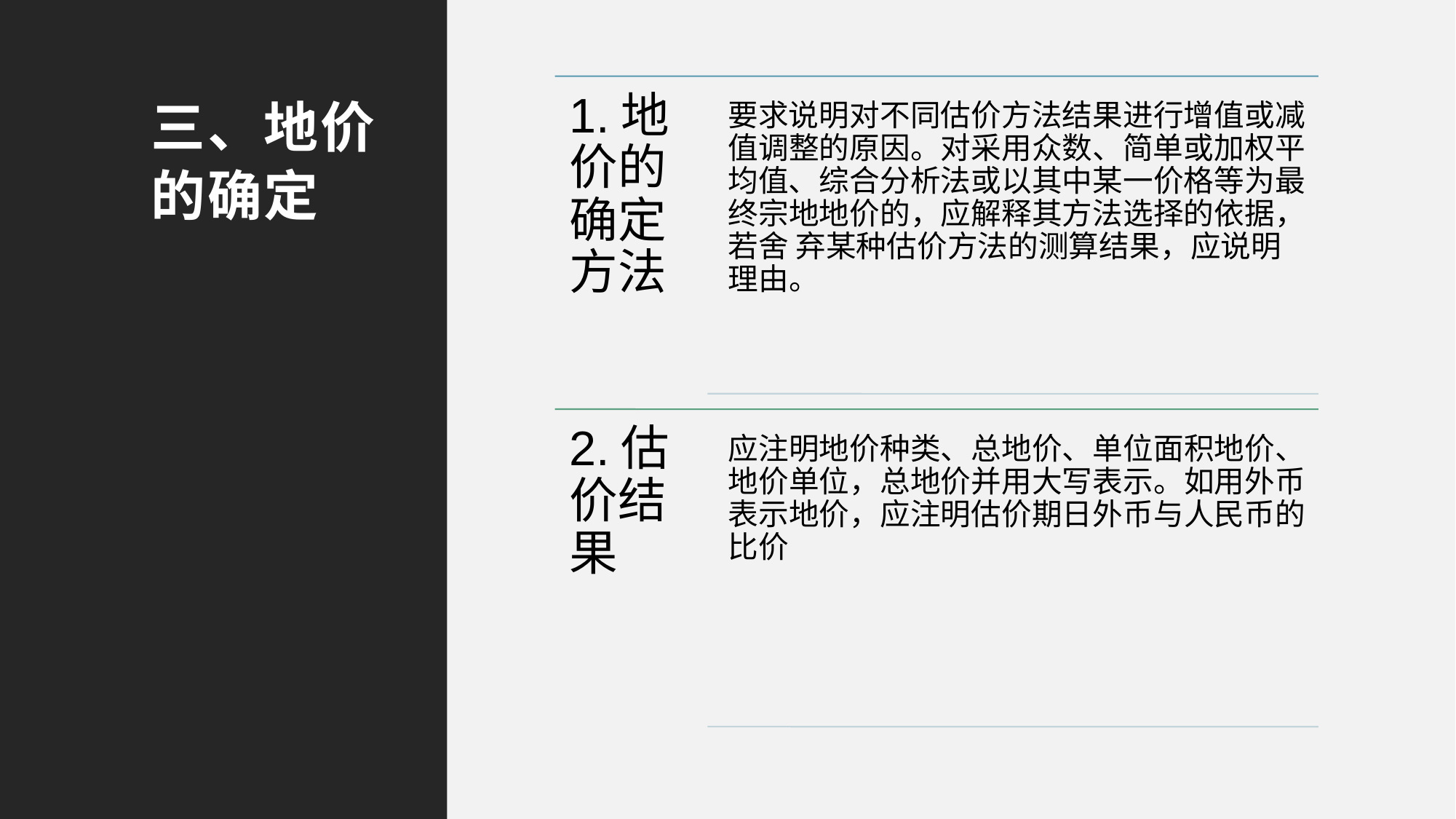

三、地价的确定
1.地价的确定方法
要求说明对不同估价方法结果进行增值或减值调整的原因。对采用众数、简单或加权平均值、综合分析法或以其中某一价格等为最终宗地地价的，应解释其方法选择的依据，若舍 弃某种估价方法的测算结果，应说明理由。
2.估价结果
应注明地价种类、总地价、单位面积地价、地价单位，总地价并用大写表示。如用外币表示地价，应注明估价期日外币与人民币的比价